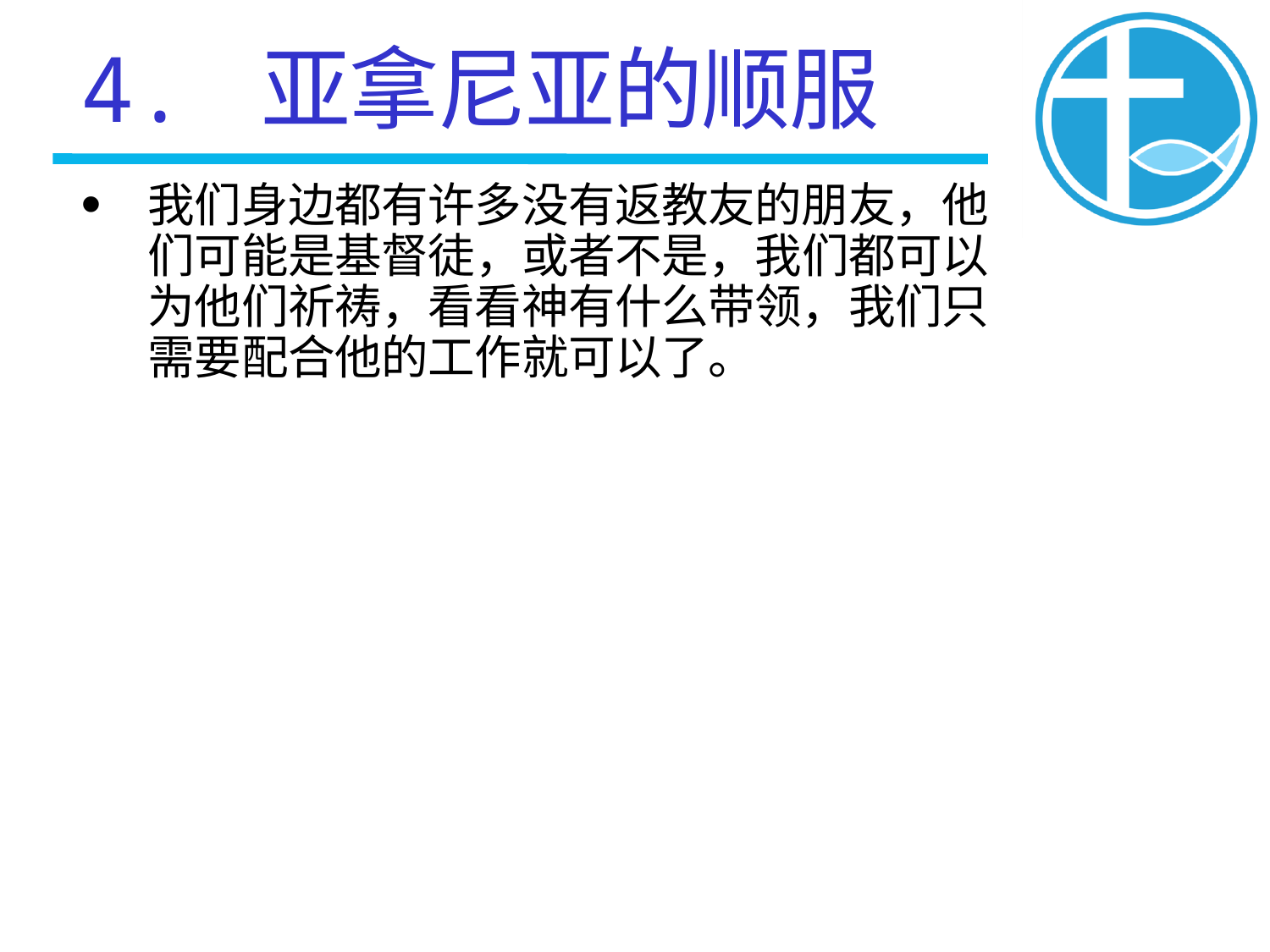

# 4. 亚拿尼亚的顺服
我们身边都有许多没有返教友的朋友，他们可能是基督徒，或者不是，我们都可以为他们祈祷，看看神有什么带领，我们只需要配合他的工作就可以了。